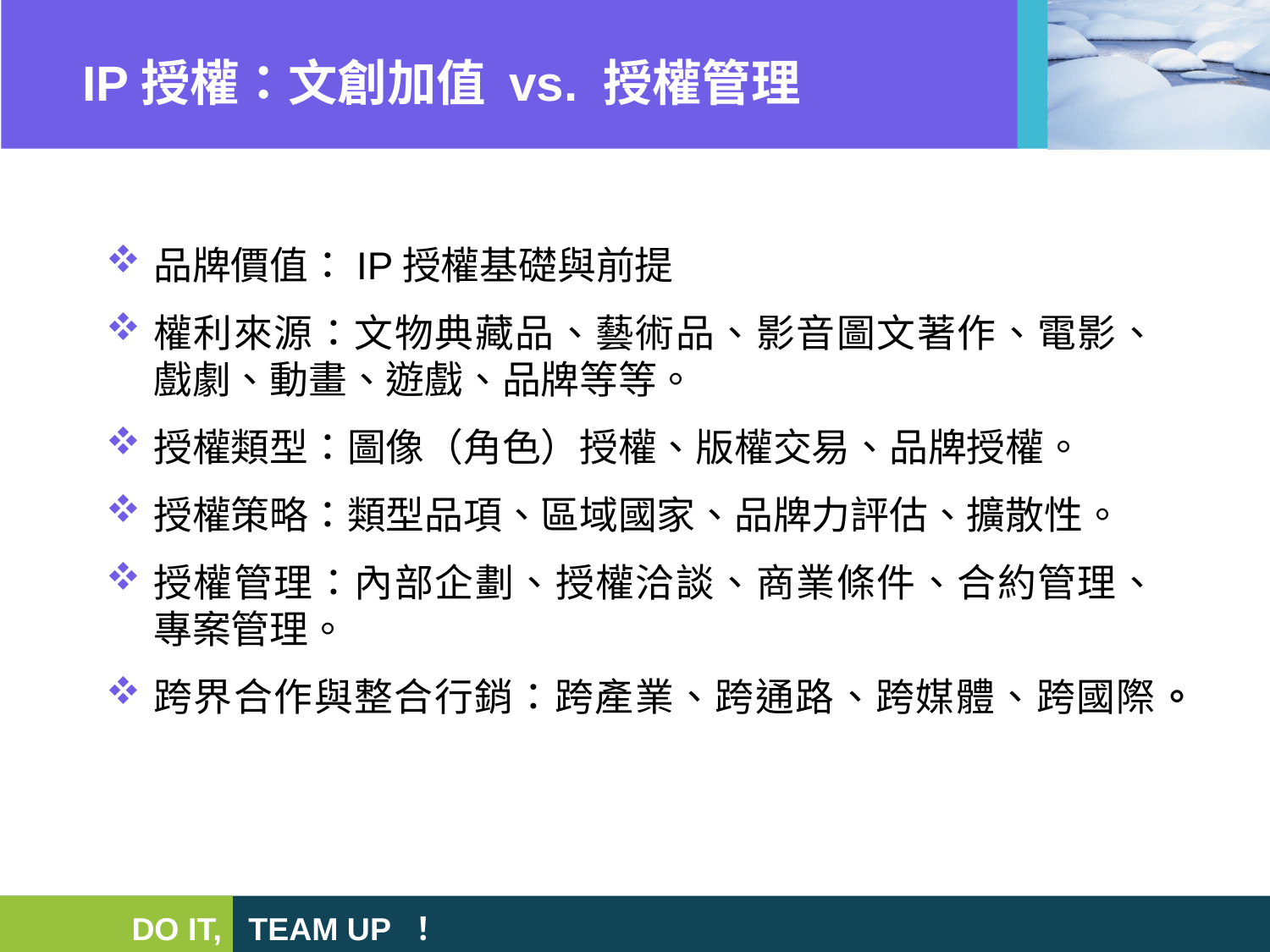

# IP授權：文創加值 vs. 授權管理
品牌價值：IP授權基礎與前提
權利來源：文物典藏品、藝術品、影音圖文著作、電影、戲劇、動畫、遊戲、品牌等等。
授權類型：圖像（角色）授權、版權交易、品牌授權。
授權策略：類型品項、區域國家、品牌力評估、擴散性。
授權管理：內部企劃、授權洽談、商業條件、合約管理、專案管理。
跨界合作與整合行銷：跨產業、跨通路、跨媒體、跨國際。

DO IT,   TEAM UP ！